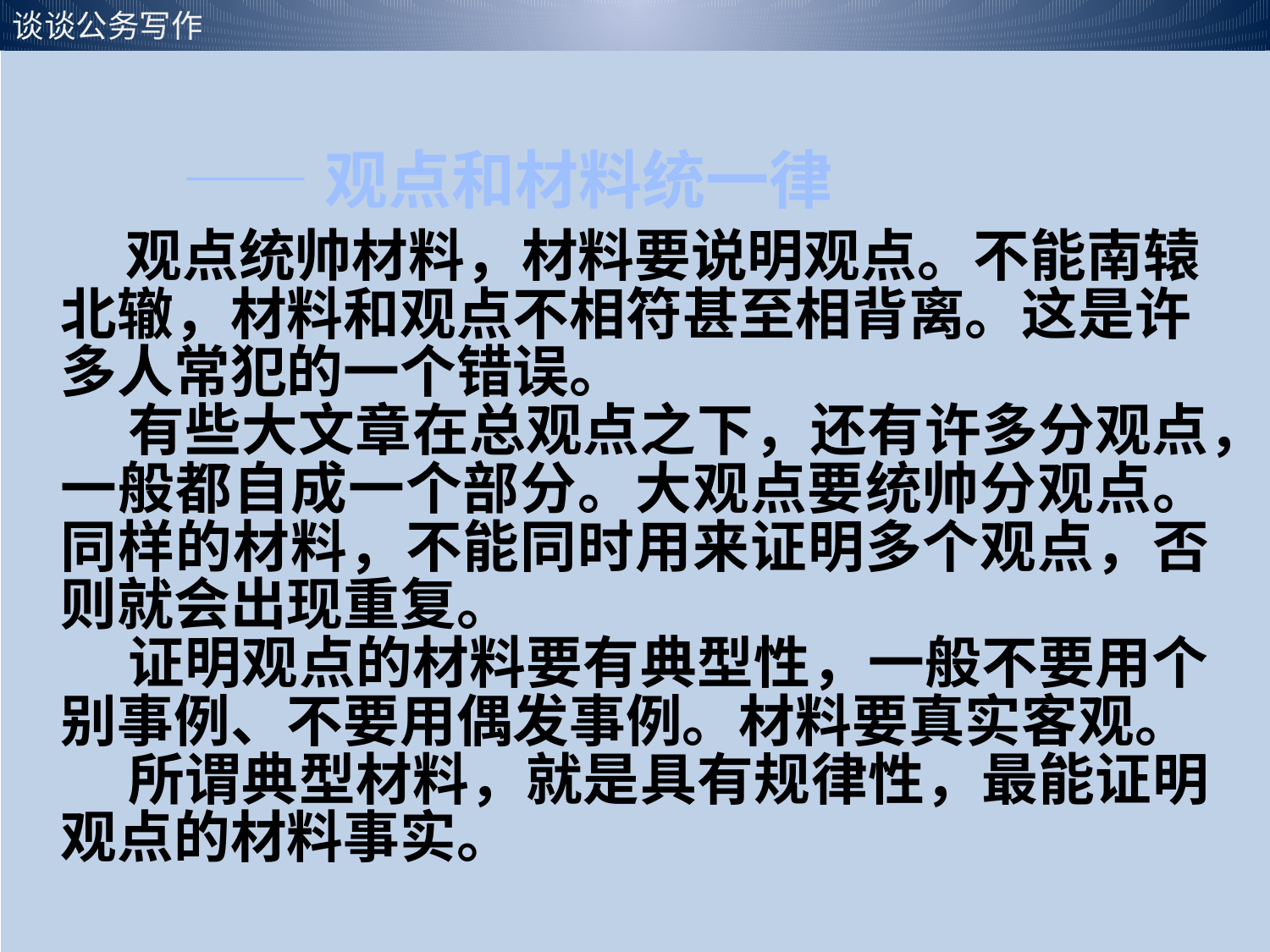

——观点和材料统一律
    观点统帅材料，材料要说明观点。不能南辕北辙，材料和观点不相符甚至相背离。这是许多人常犯的一个错误。
    有些大文章在总观点之下，还有许多分观点，一般都自成一个部分。大观点要统帅分观点。同样的材料，不能同时用来证明多个观点，否则就会出现重复。
    证明观点的材料要有典型性，一般不要用个别事例、不要用偶发事例。材料要真实客观。
    所谓典型材料，就是具有规律性，最能证明观点的材料事实。